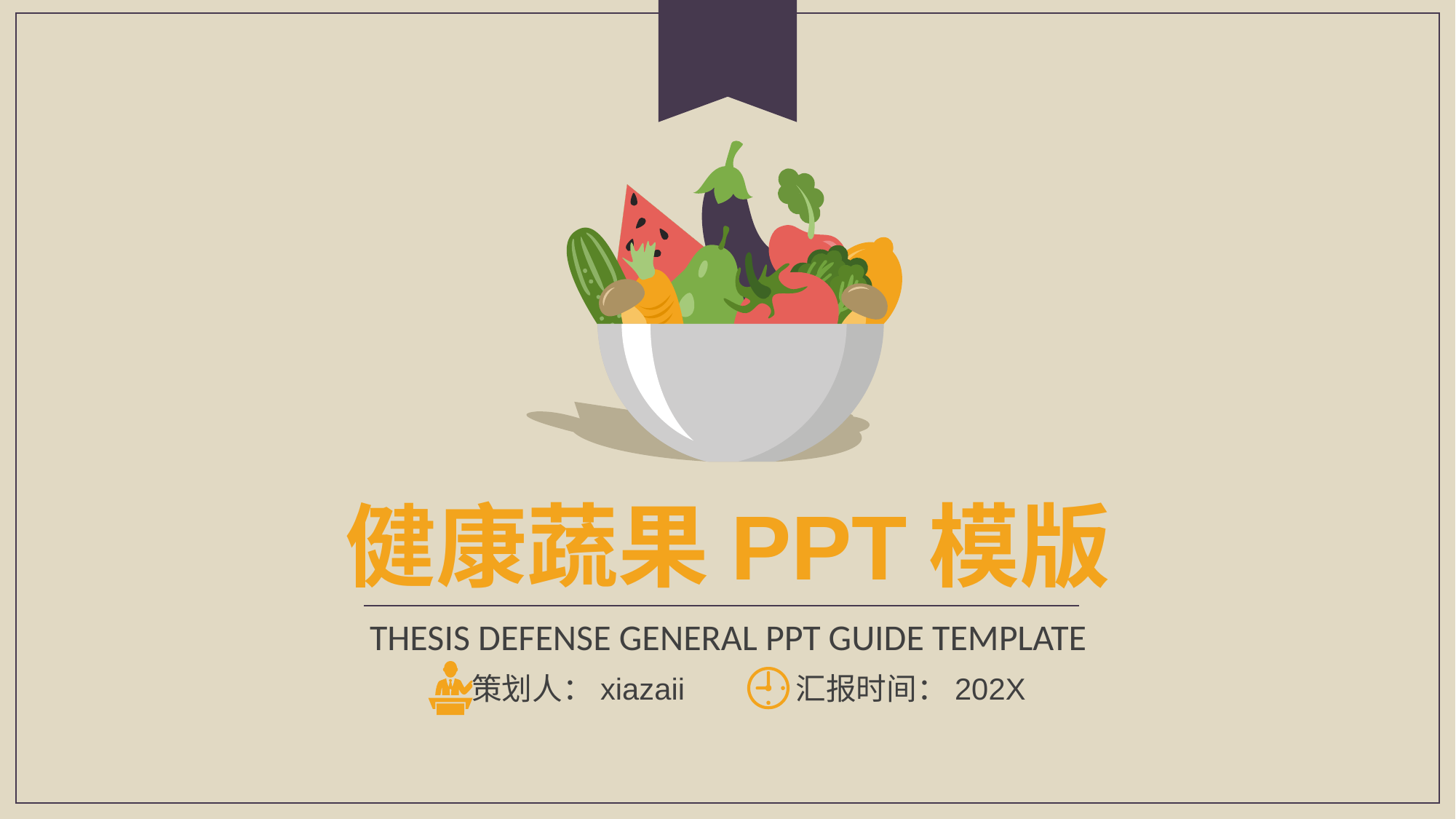

健康蔬果PPT模版
THESIS DEFENSE GENERAL PPT GUIDE TEMPLATE

策划人：xiazaii
汇报时间：202X